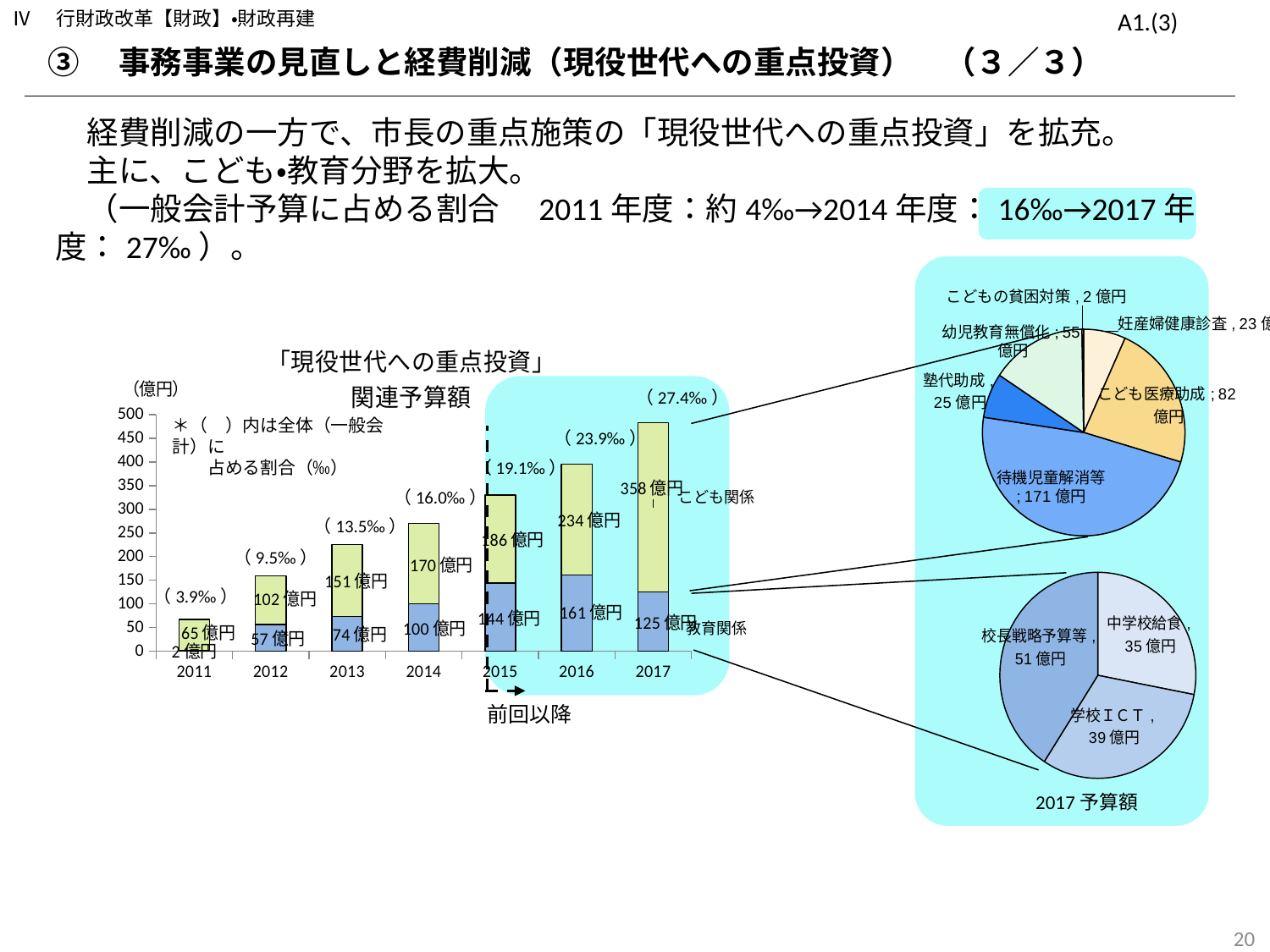

Ⅳ　行財政改革【財政】・財政再建
A1.(3)
③　事務事業の見直しと経費削減（現役世代への重点投資）　（３／３）
　経費削減の一方で、市長の重点施策の「現役世代への重点投資」を拡充。
　主に、こども・教育分野を拡大。
　（一般会計予算に占める割合　2011年度：約4‰→2014年度：16‰→2017年度：27‰）。

### Chart

| Category |  |
|---|---|
| 妊婦健康診査 | 24.0 |
| こども医療助成 | 82.0 |
| 待機児童解消等
 | 171.0 |
| 塾代助成 | 25.0 |
| 幼児教育無償化 | 55.0 |
| こどもの貧困対策 | 1.0 |

### Chart

| Category |  |
|---|---|
| 中学校給食 | 35.0 |
| 学校ＩＣＴ | 39.0 |
| 校長戦略予算等 | 51.0 |
2017予算額

### Chart: 「現役世代への重点投資」
関連予算額

| Category |  |  |
|---|---|---|
| 2011 | 2.0 | 65.0 |
| 2012 | 57.0 | 102.0 |
| 2013 | 74.0 | 151.0 |
| 2014 | 100.0 | 170.0 |
| 2015 | 144.0 | 186.0 |
| 2016 | 161.0 | 234.0 |
| 2017 | 125.0 | 358.0 |
（27.4‰）
＊（　）内は全体（一般会計）に
　　占める割合（‰）
（23.9‰）
（19.1‰）
（16.0‰）
（13.5‰）
（9.5‰）
（3.9‰）
前回以降
20